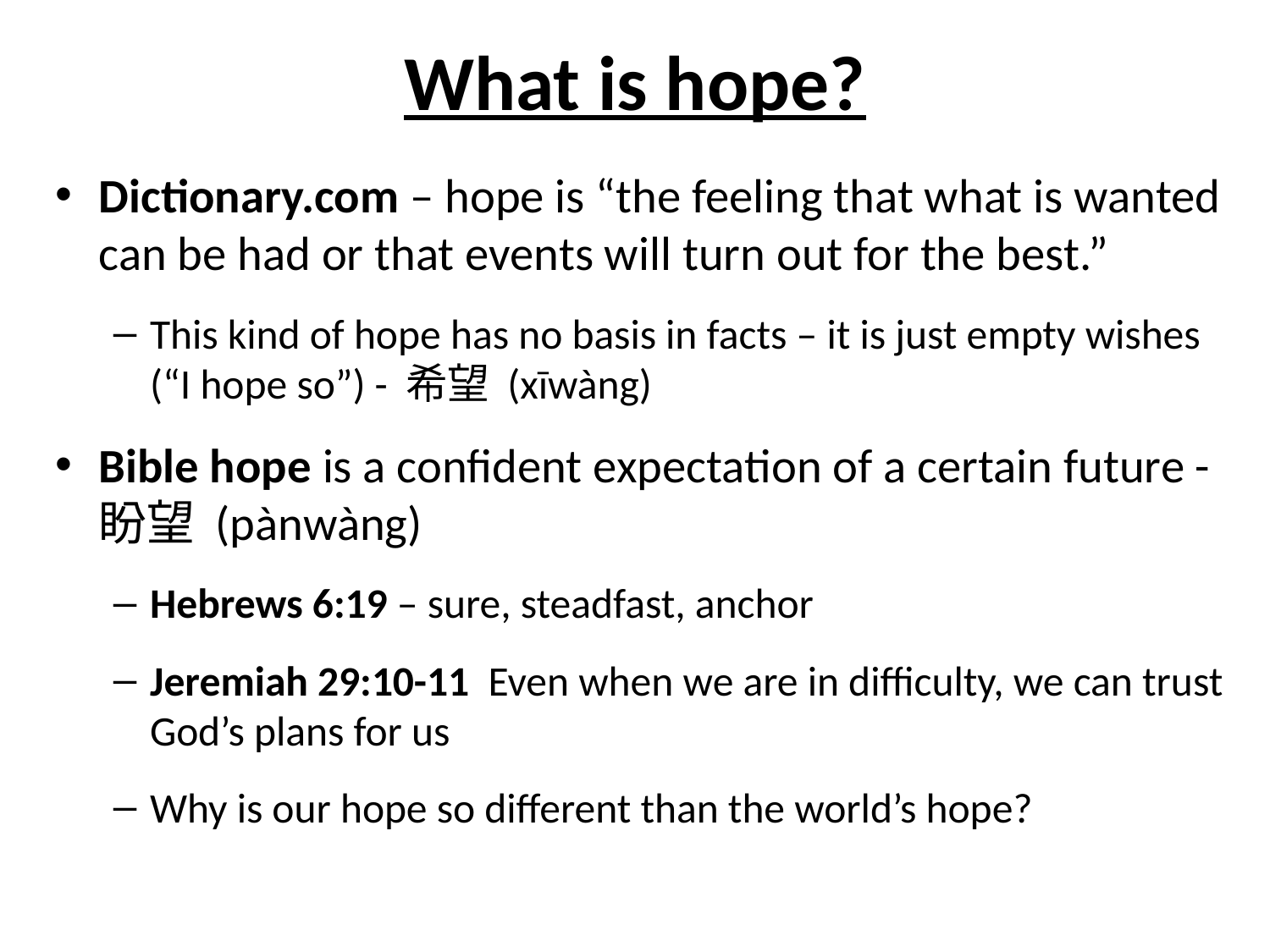

# What is hope?
Dictionary.com – hope is “the feeling that what is wanted can be had or that events will turn out for the best.”
This kind of hope has no basis in facts – it is just empty wishes (“I hope so”) - 希望 (xīwàng)
Bible hope is a confident expectation of a certain future - 盼望 (pànwàng)
Hebrews 6:19 – sure, steadfast, anchor
Jeremiah 29:10-11  Even when we are in difficulty, we can trust God’s plans for us
Why is our hope so different than the world’s hope?